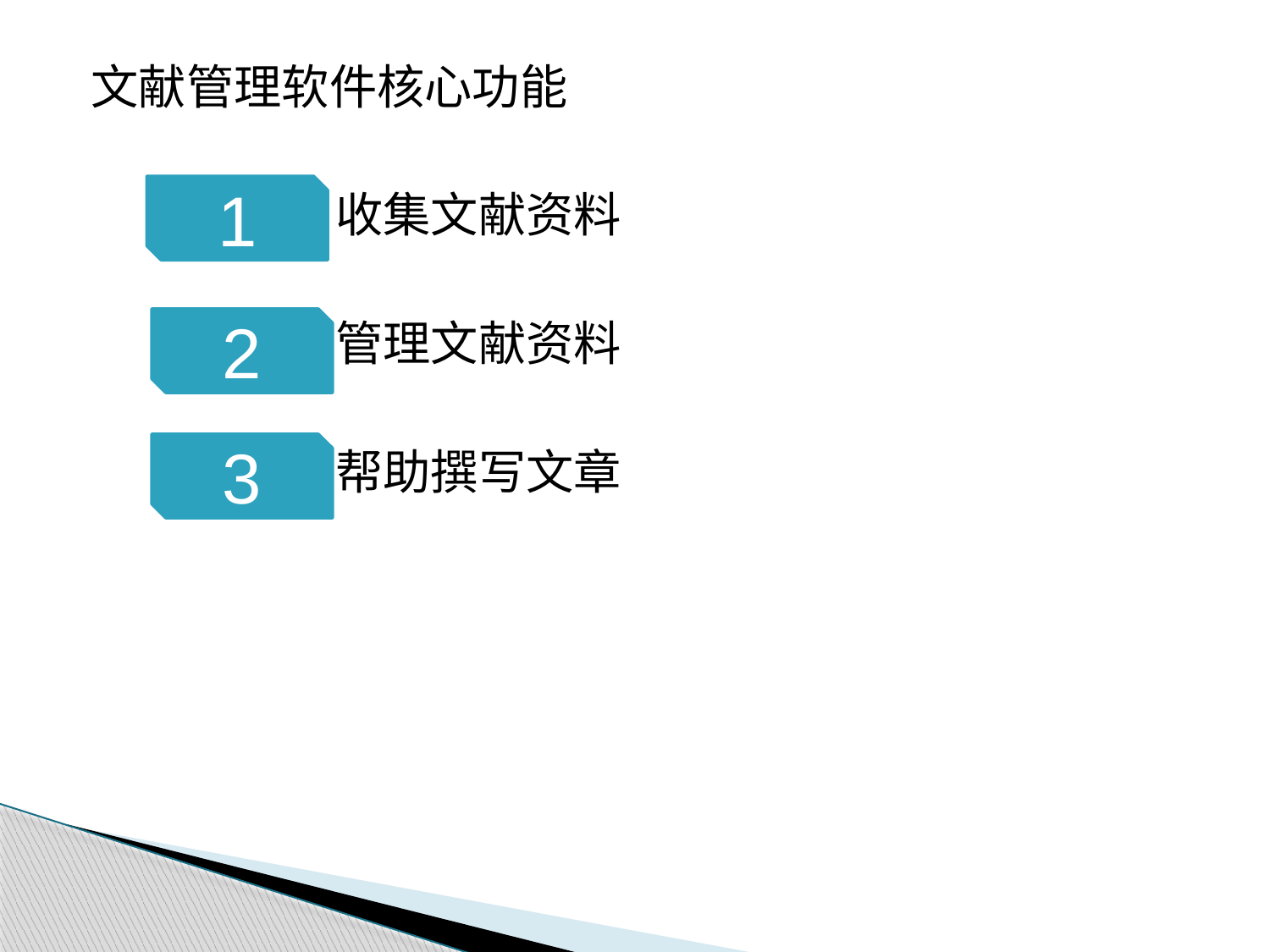

文献管理软件核心功能

                      收集文献资料

                      管理文献资料

                      帮助撰写文章

1
2
3
3